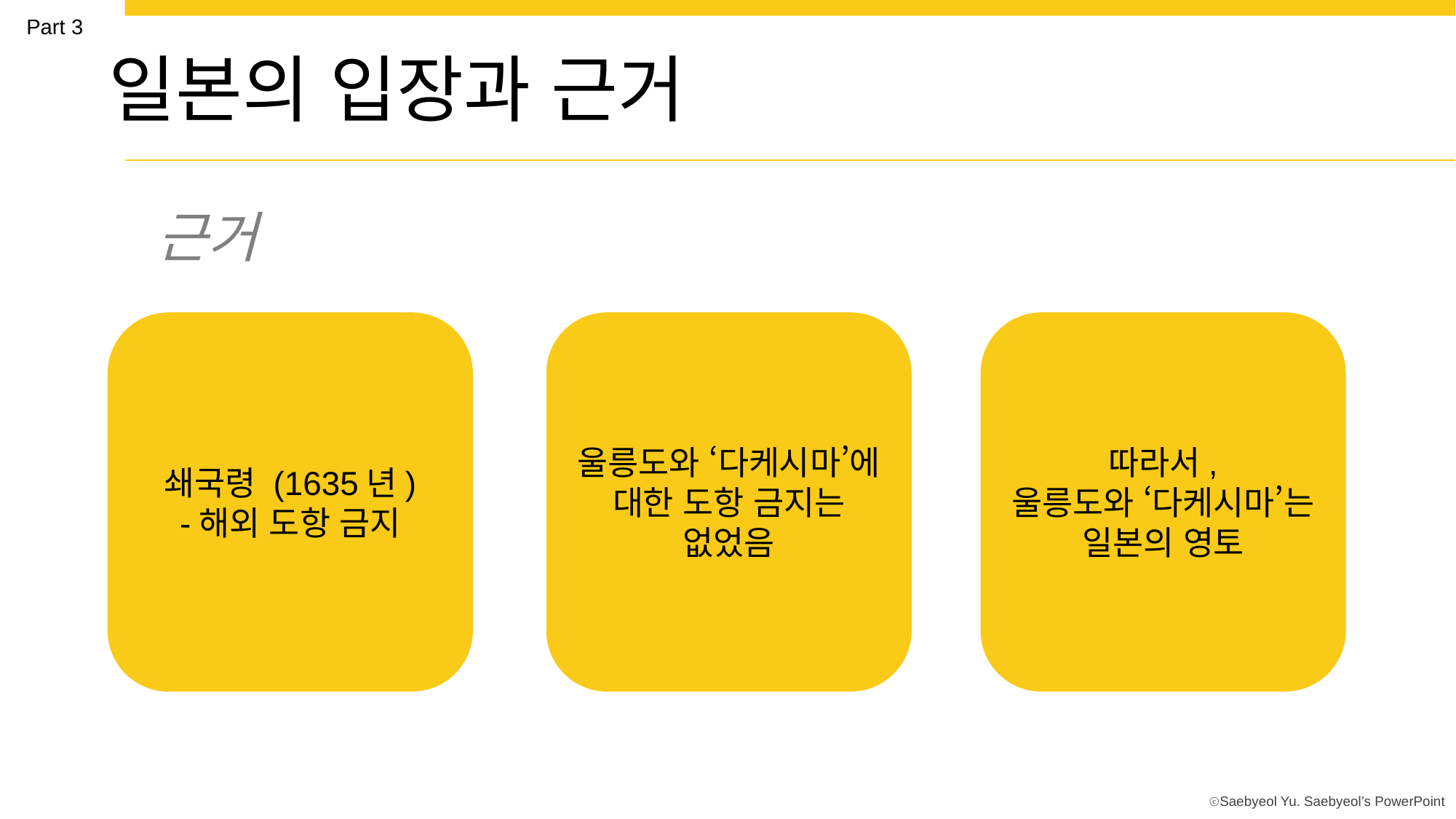

Part 3
일본의 입장과 근거
근거
쇄국령 (1635년)
-해외 도항 금지
울릉도와 ‘다케시마’에
대한 도항 금지는 없었음
따라서,
울릉도와 ‘다케시마’는
일본의 영토